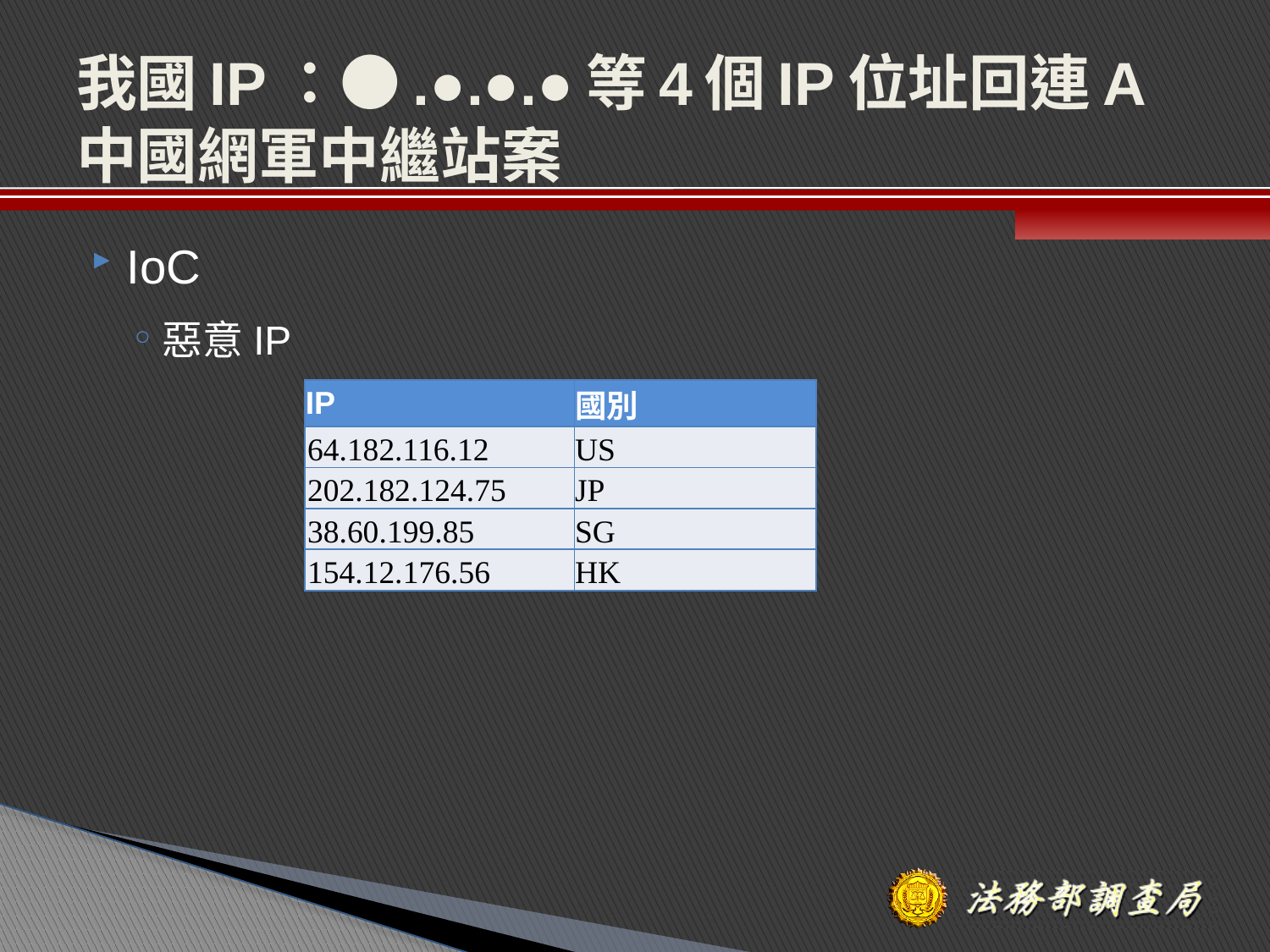

# 我國IP：●.●.●.●等4個IP位址回連A中國網軍中繼站案
IoC
惡意IP
| IP | 國別 |
| --- | --- |
| 64.182.116.12 | US |
| 202.182.124.75 | JP |
| 38.60.199.85 | SG |
| 154.12.176.56 | HK |